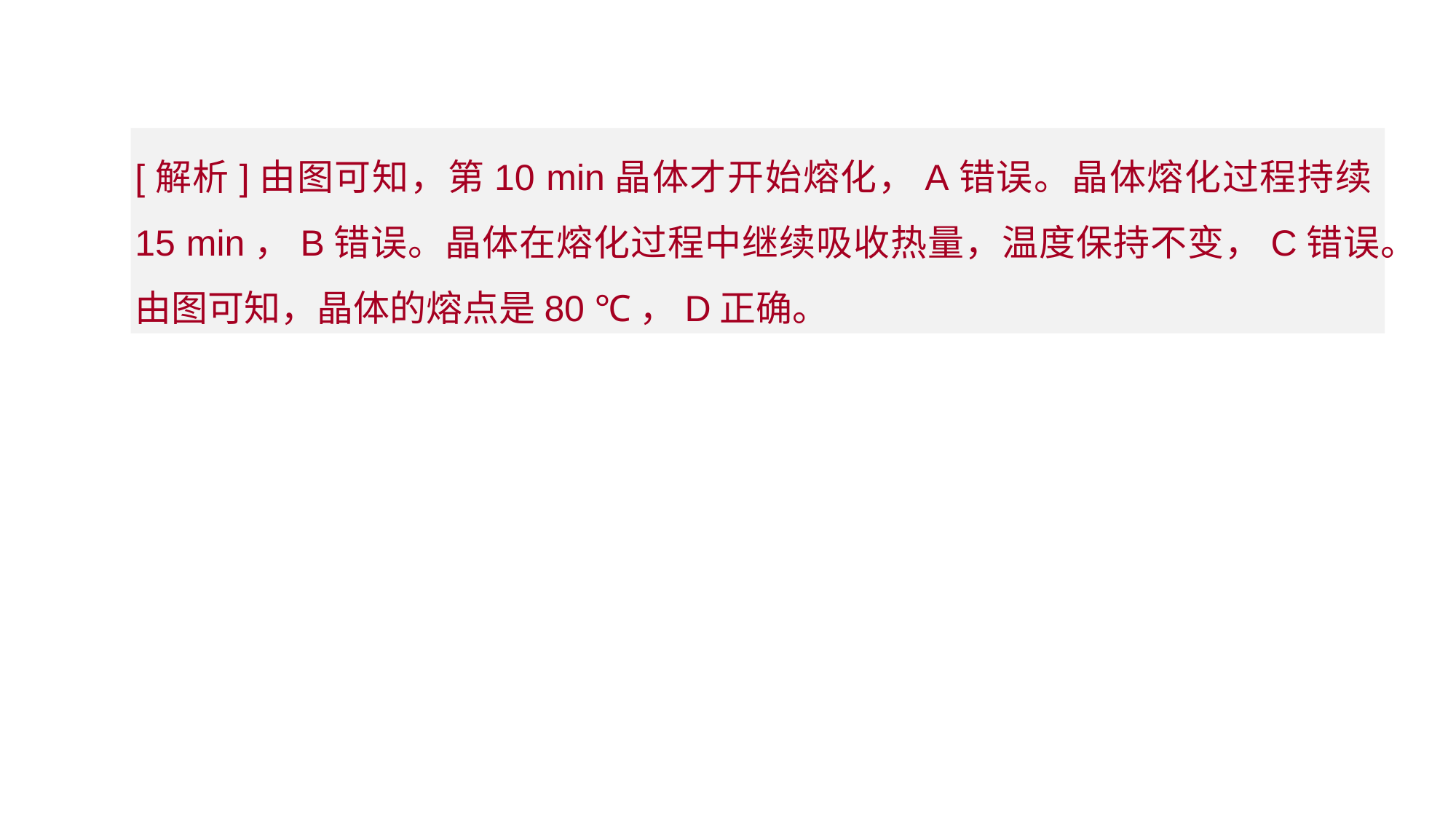

[解析]由图可知，第10 min晶体才开始熔化，A错误。晶体熔化过程持续15 min，B错误。晶体在熔化过程中继续吸收热量，温度保持不变，C错误。由图可知，晶体的熔点是80 ℃，D正确。
重难突破 能力提升